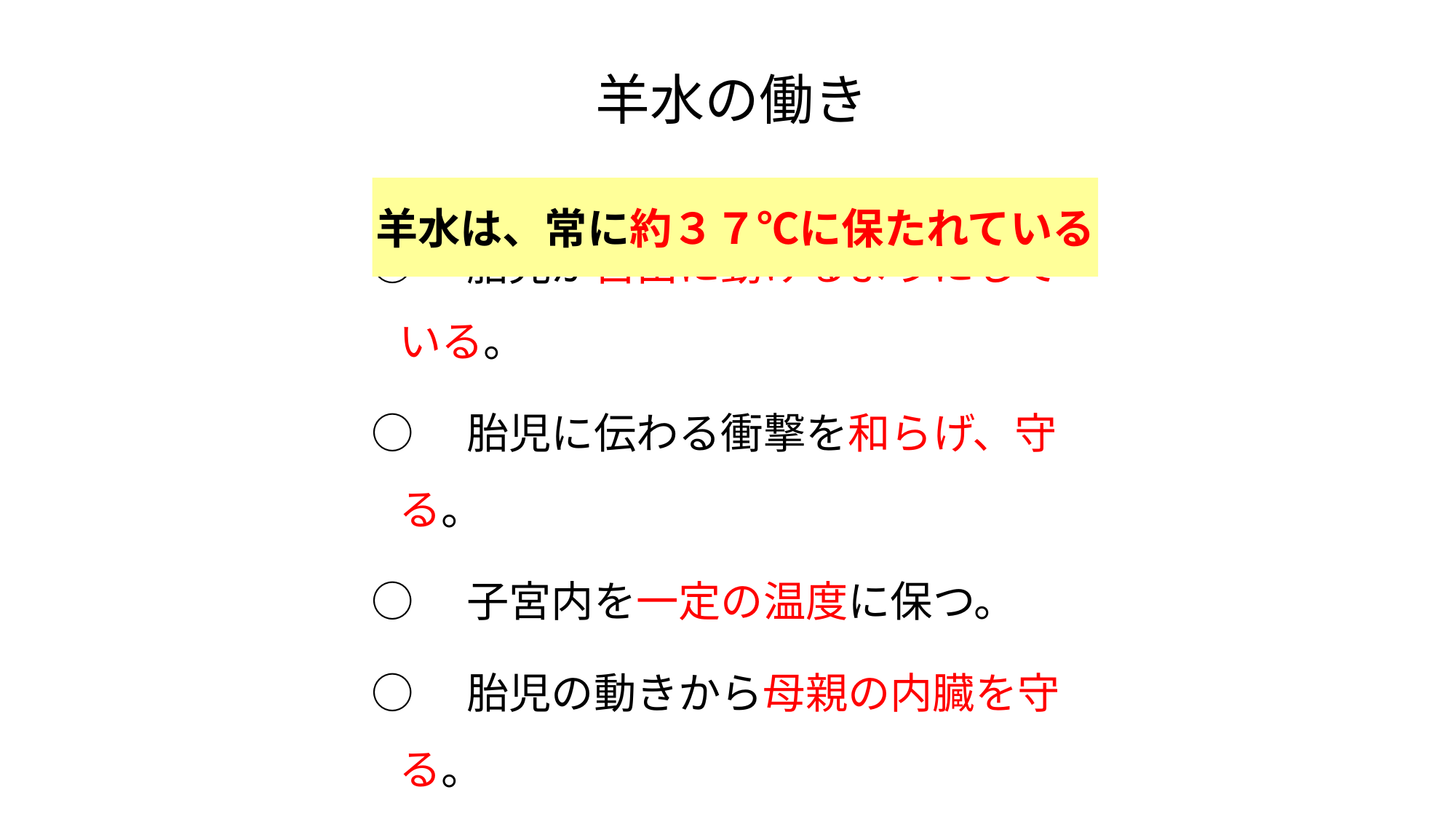

# 羊水の働き
羊水は、常に約３７℃に保たれている
○　胎児が自由に動けるようにしている。
○　胎児に伝わる衝撃を和らげ、守る。
○　子宮内を一定の温度に保つ。
○　胎児の動きから母親の内臓を守る。